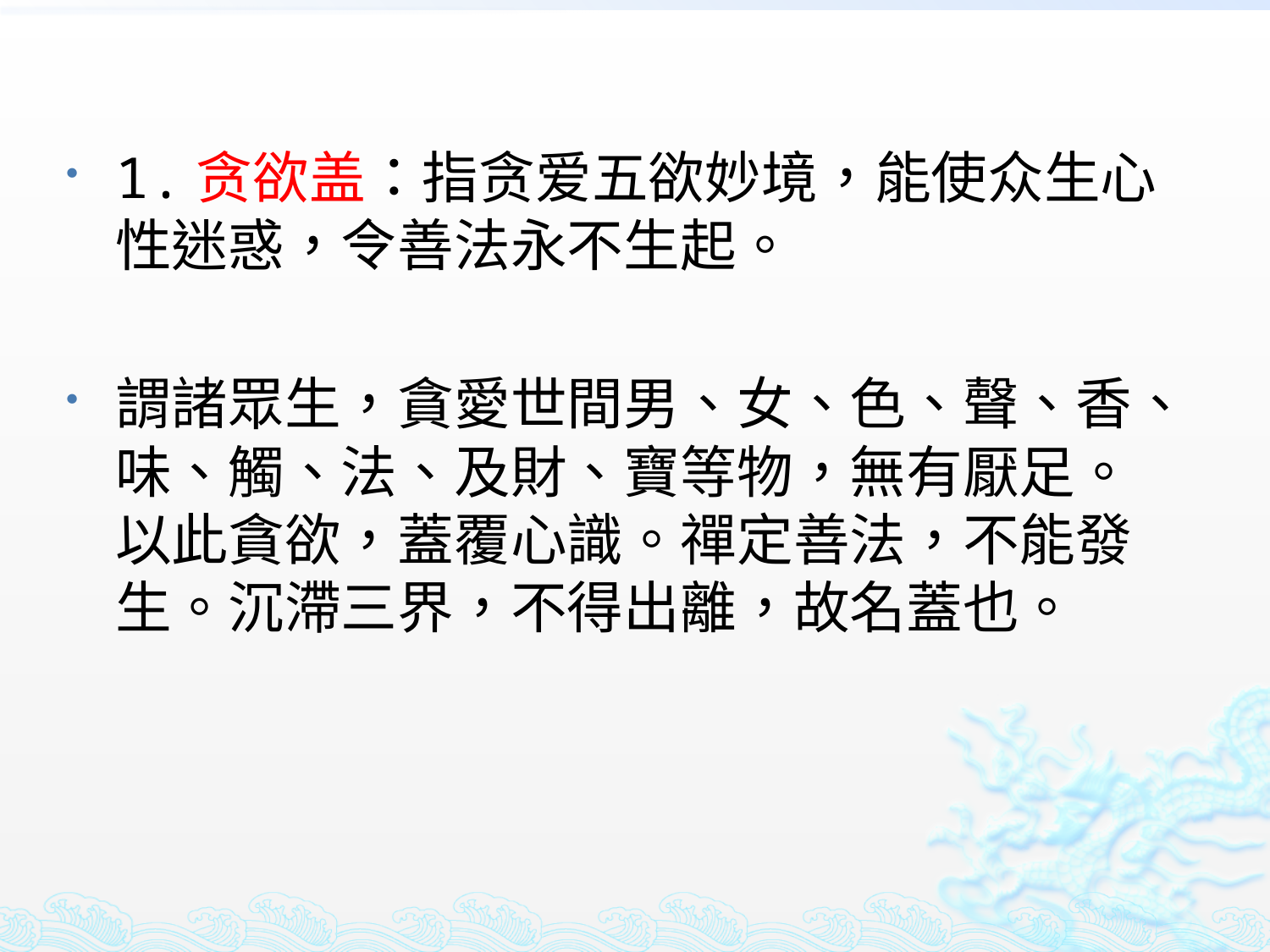

1.贪欲盖：指贪爱五欲妙境，能使众生心性迷惑，令善法永不生起。

謂諸眾生，貪愛世間男、女、色、聲、香、味、觸、法、及財、寶等物，無有厭足。以此貪欲，蓋覆心識。禪定善法，不能發生。沉滯三界，不得出離，故名蓋也。